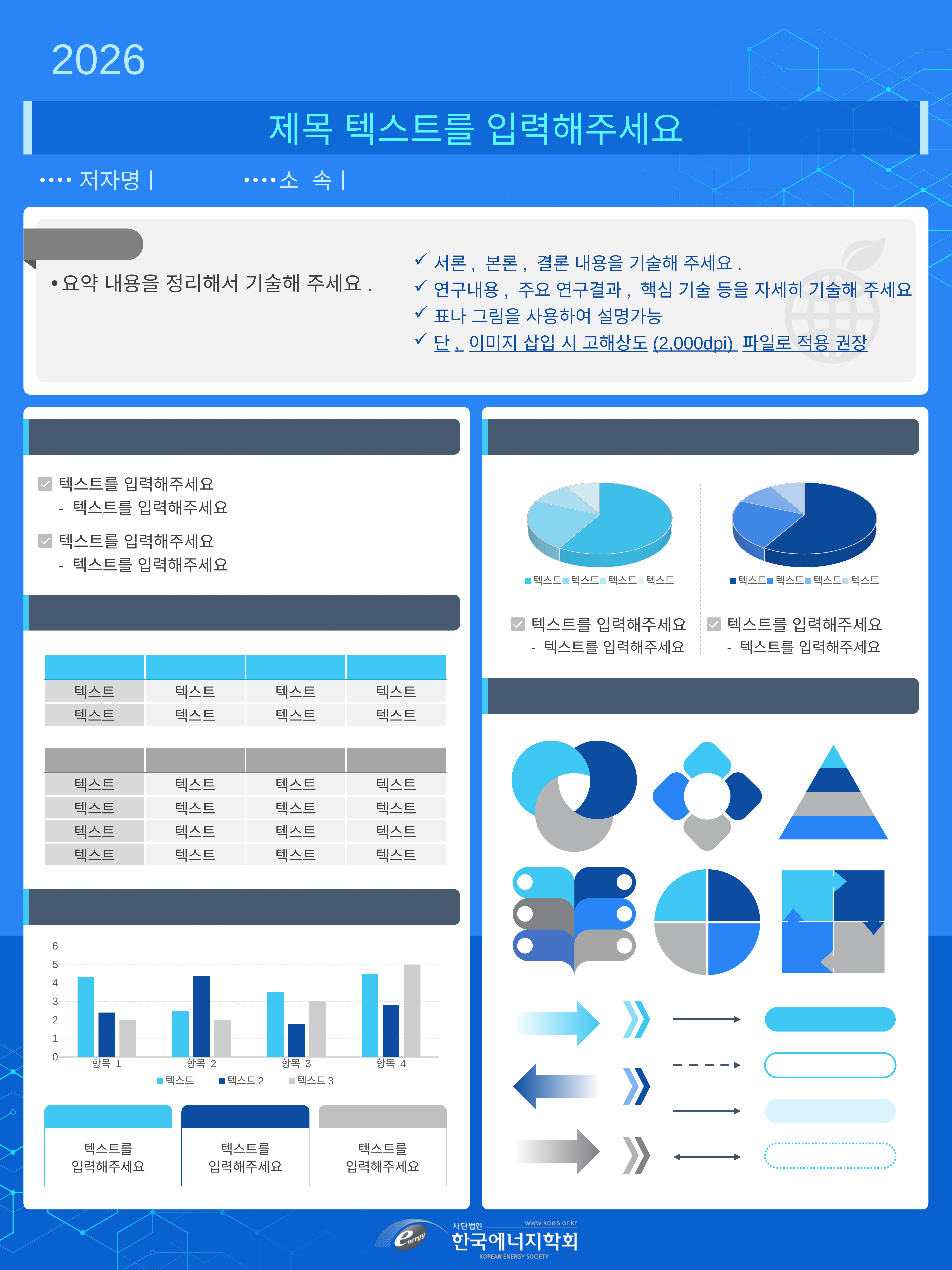

2026 한국에너지학회 춘계학술발표회
제목 텍스트를 입력해주세요

저자명ㅣ홍길동
소  속ㅣ소속명을 입력해주세요
요 약

서론, 본론, 결론 내용을 기술해 주세요.
연구내용, 주요 연구결과, 핵심 기술 등을 자세히 기술해 주세요
표나 그림을 사용하여 설명가능
단, 이미지 삽입 시 고해상도(2,000dpi) 파일로 적용 권장

요약 내용을 정리해서 기술해 주세요.

소제목을 입력해주세요

소제목을 입력해주세요

텍스트를 입력해주세요
- 텍스트를 입력해주세요

[unsupported chart]

[unsupported chart]

텍스트를 입력해주세요
- 텍스트를 입력해주세요
소제목을 입력해주세요

텍스트를 입력해주세요
- 텍스트를 입력해주세요
텍스트를 입력해주세요
- 텍스트를 입력해주세요
| 텍스트 | 텍스트 | 텍스트 | 텍스트 |
| --- | --- | --- | --- |
| 텍스트 | 텍스트 | 텍스트 | 텍스트 |
| 텍스트 | 텍스트 | 텍스트 | 텍스트 |
소제목을 입력해주세요

| 텍스트 | 텍스트 | 텍스트 | 텍스트 |
| --- | --- | --- | --- |
| 텍스트 | 텍스트 | 텍스트 | 텍스트 |
| 텍스트 | 텍스트 | 텍스트 | 텍스트 |
| 텍스트 | 텍스트 | 텍스트 | 텍스트 |
| 텍스트 | 텍스트 | 텍스트 | 텍스트 |
소제목을 입력해주세요

### Chart

| Category | 텍스트 | 텍스트2 | 텍스트3 |
|---|---|---|---|
| 항목 1 | 4.3 | 2.4 | 2.0 |
| 항목 2 | 2.5 | 4.4 | 2.0 |
| 항목 3 | 3.5 | 1.8 | 3.0 |
| 항목 4 | 4.5 | 2.8 | 5.0 |

텍스트

텍스트를
입력해주세요
텍스트

텍스트를
입력해주세요
텍스트

텍스트를
입력해주세요